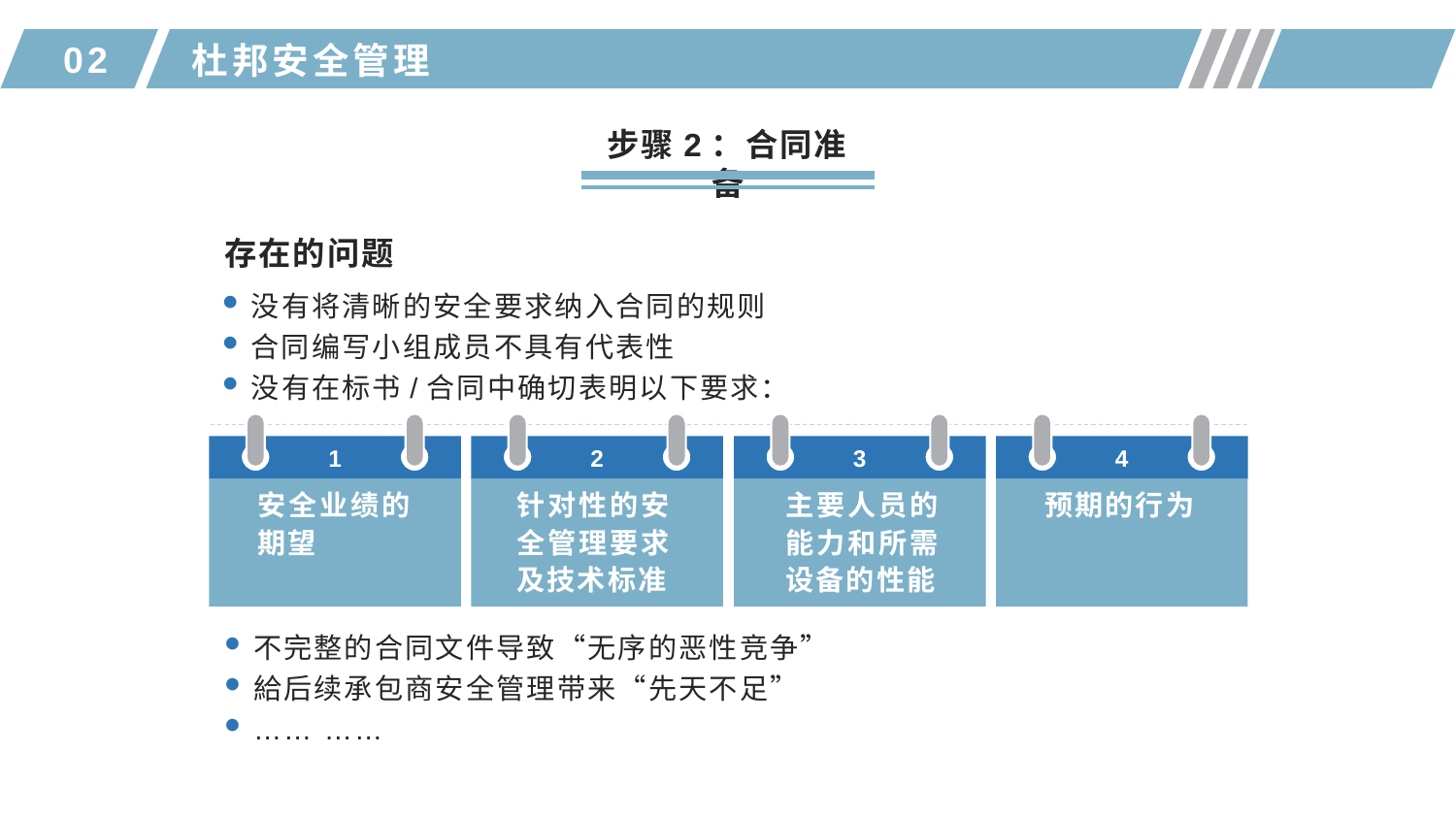

02
杜邦安全管理
步骤2：合同准备
存在的问题
没有将清晰的安全要求纳入合同的规则
合同编写小组成员不具有代表性
没有在标书/合同中确切表明以下要求：

1

2

3

4

安全业绩的期望
针对性的安全管理要求及技术标准
主要人员的能力和所需设备的性能
预期的行为
不完整的合同文件导致“无序的恶性竞争”
給后续承包商安全管理带来“先天不足”
…… ……